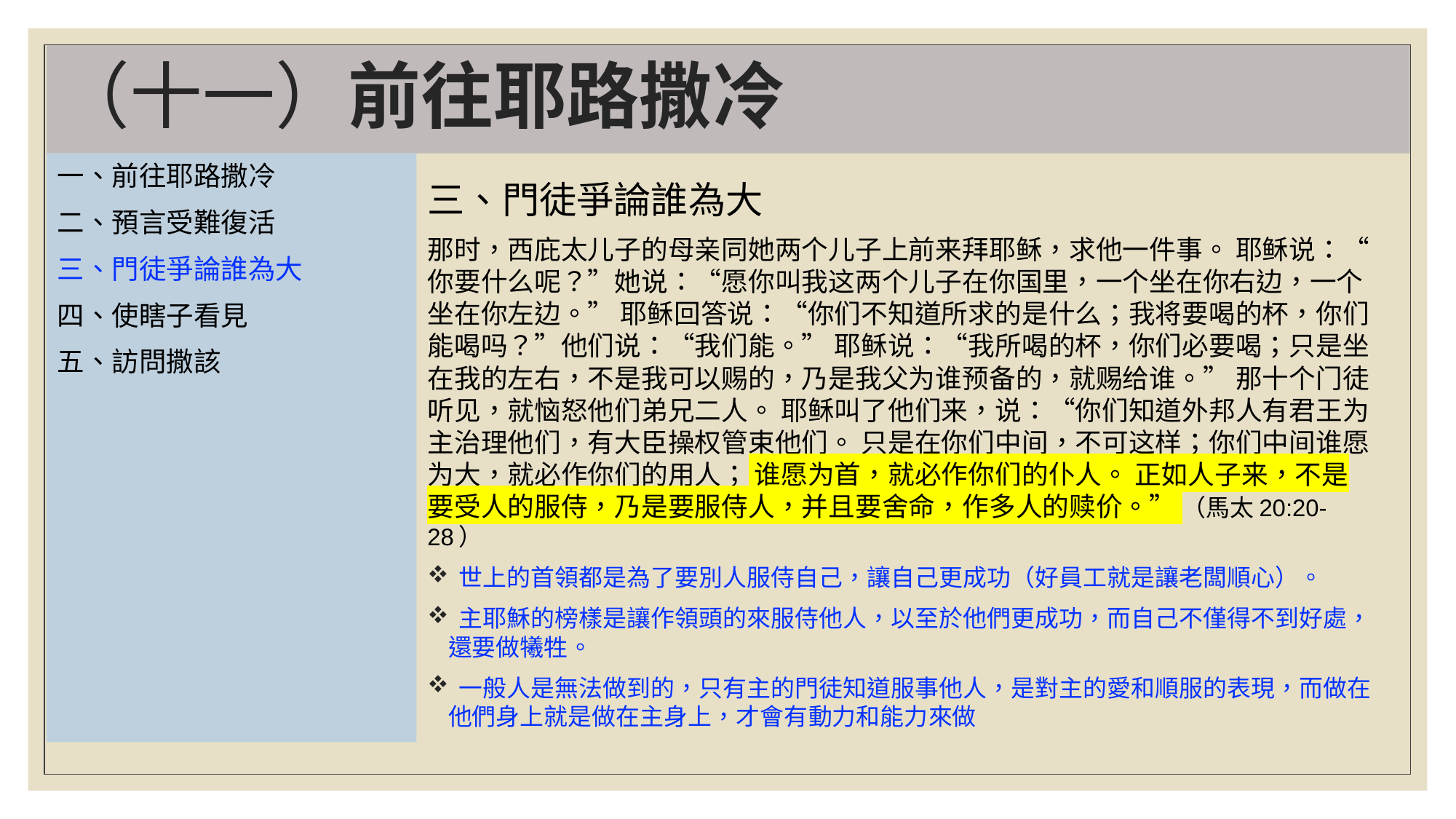

# （十一）前往耶路撒冷
一、前往耶路撒冷
二、預言受難復活
三、門徒爭論誰為大
四、使瞎子看見
五、訪問撒該

三、門徒爭論誰為大
那时，西庇太儿子的母亲同她两个儿子上前来拜耶稣，求他一件事。 耶稣说：“你要什么呢？”她说：“愿你叫我这两个儿子在你国里，一个坐在你右边，一个坐在你左边。” 耶稣回答说：“你们不知道所求的是什么；我将要喝的杯，你们能喝吗？”他们说：“我们能。” 耶稣说：“我所喝的杯，你们必要喝；只是坐在我的左右，不是我可以赐的，乃是我父为谁预备的，就赐给谁。” 那十个门徒听见，就恼怒他们弟兄二人。 耶稣叫了他们来，说：“你们知道外邦人有君王为主治理他们，有大臣操权管束他们。 只是在你们中间，不可这样；你们中间谁愿为大，就必作你们的用人； 谁愿为首，就必作你们的仆人。 正如人子来，不是要受人的服侍，乃是要服侍人，并且要舍命，作多人的赎价。” （馬太20:20-28）
 世上的首領都是為了要別人服侍自己，讓自己更成功（好員工就是讓老闆順心）。
 主耶穌的榜樣是讓作領頭的來服侍他人，以至於他們更成功，而自己不僅得不到好處，還要做犧牲。
 一般人是無法做到的，只有主的門徒知道服事他人，是對主的愛和順服的表現，而做在他們身上就是做在主身上，才會有動力和能力來做